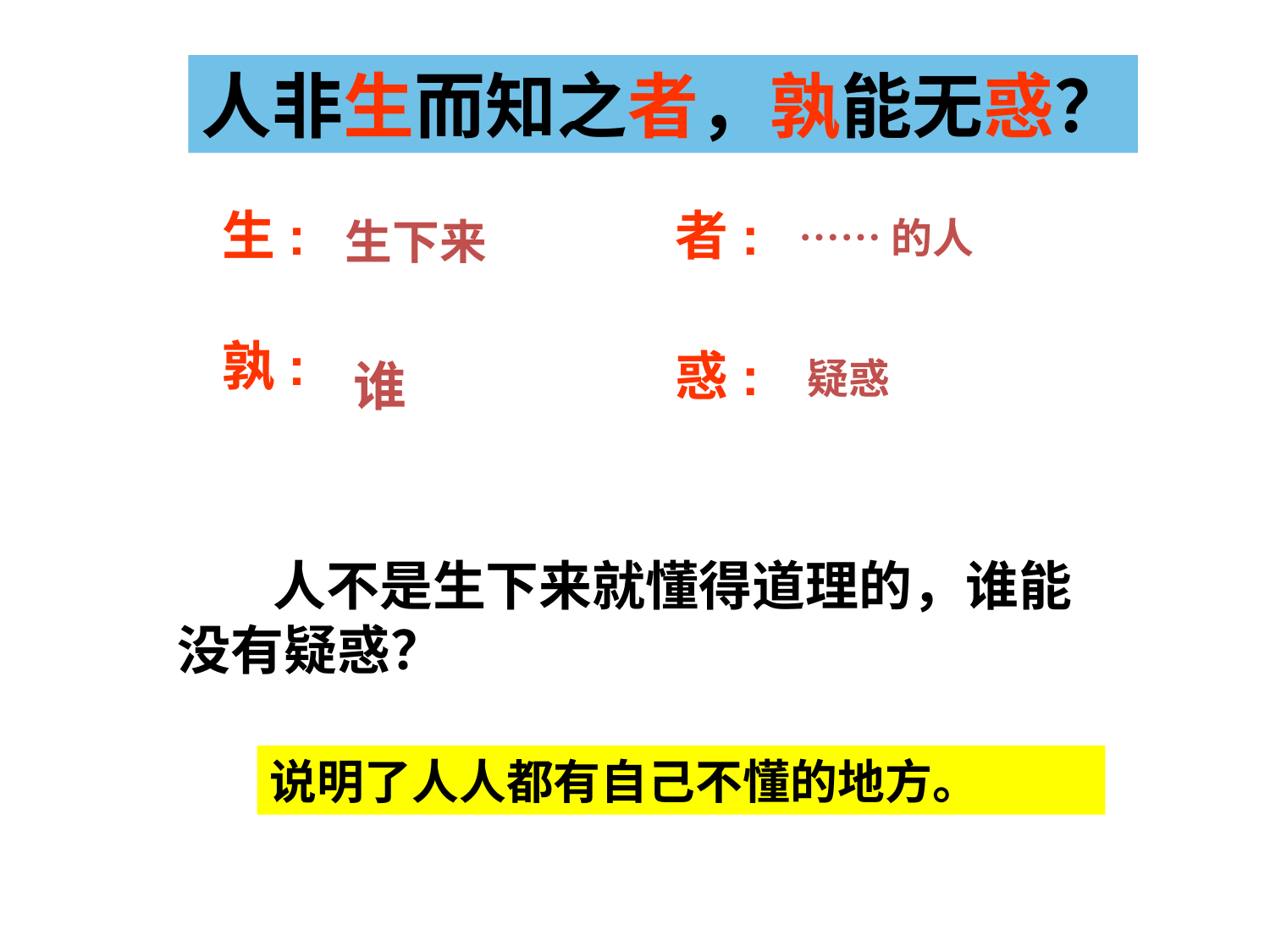

人非生而知之者，孰能无惑？
生:
者:
生下来
……的人
孰:
惑:
谁
疑惑
       人不是生下来就懂得道理的，谁能没有疑惑？
说明了人人都有自己不懂的地方。